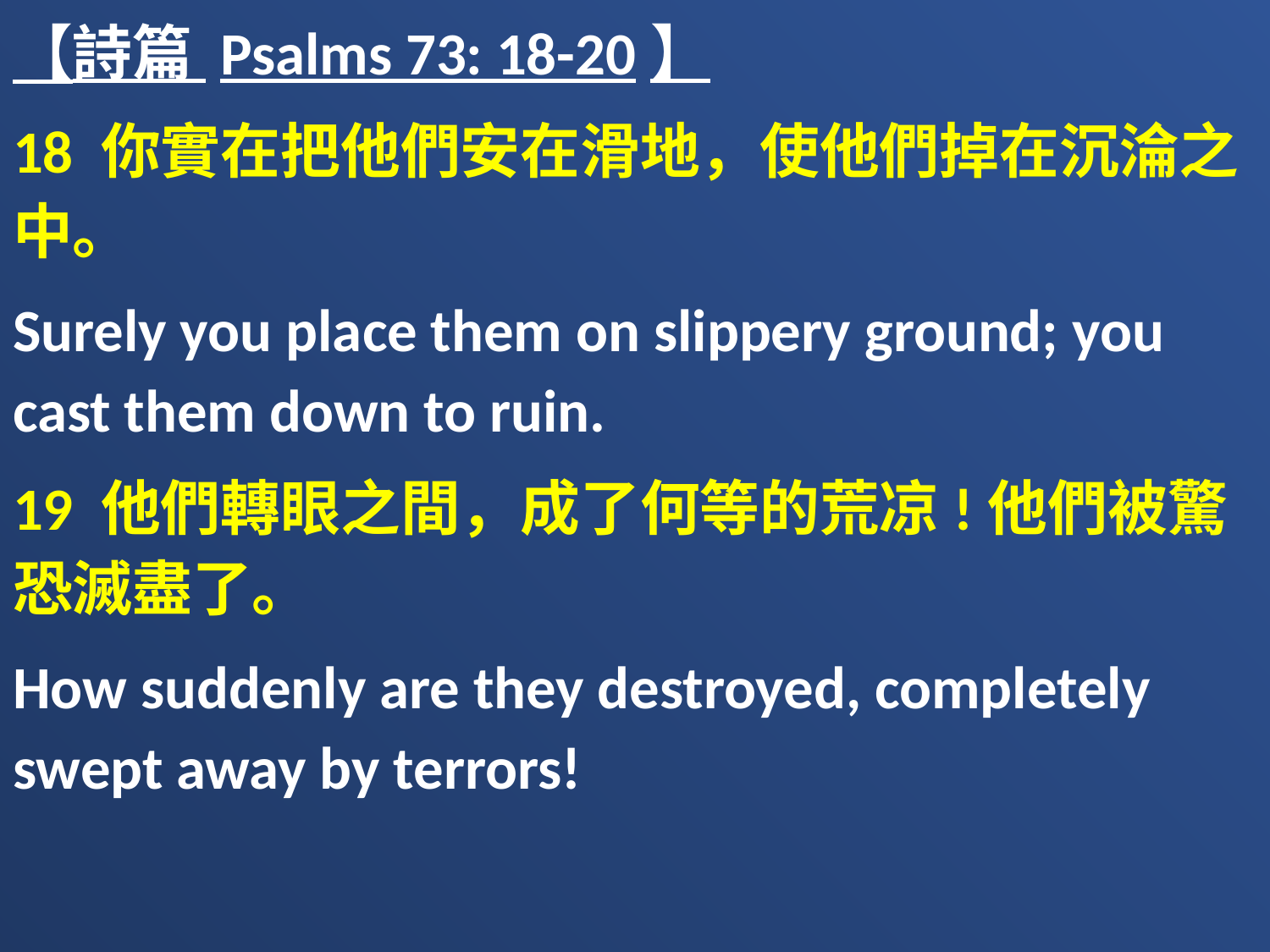

【詩篇 Psalms 73: 18-20】
18 你實在把他們安在滑地，使他們掉在沉淪之中。
Surely you place them on slippery ground; you cast them down to ruin.
19 他們轉眼之間，成了何等的荒凉!他們被驚恐滅盡了。
How suddenly are they destroyed, completely swept away by terrors!